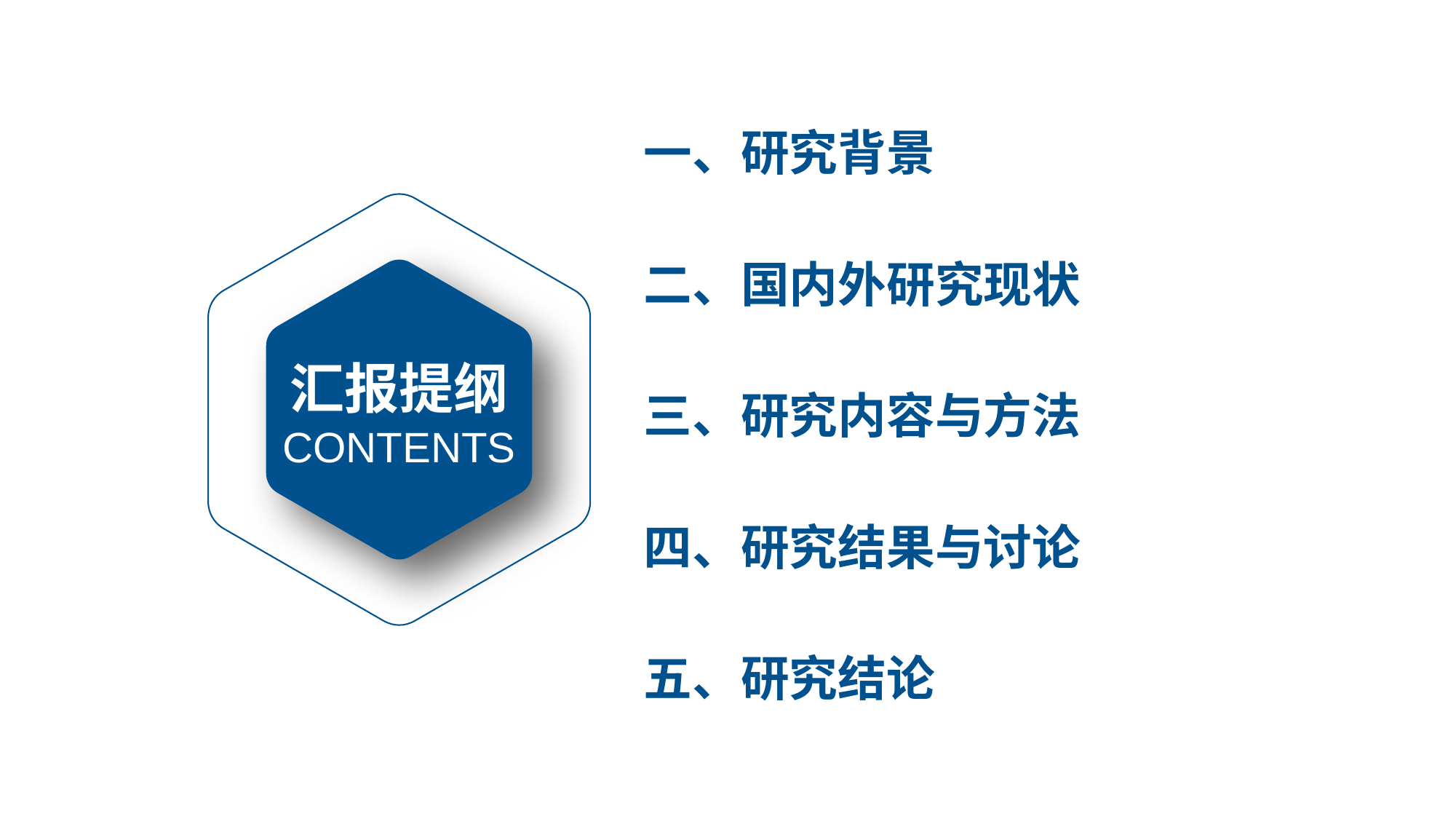

一、研究背景

二、国内外研究现状

汇报提纲
CONTENTS
三、研究内容与方法
四、研究结果与讨论
五、研究结论